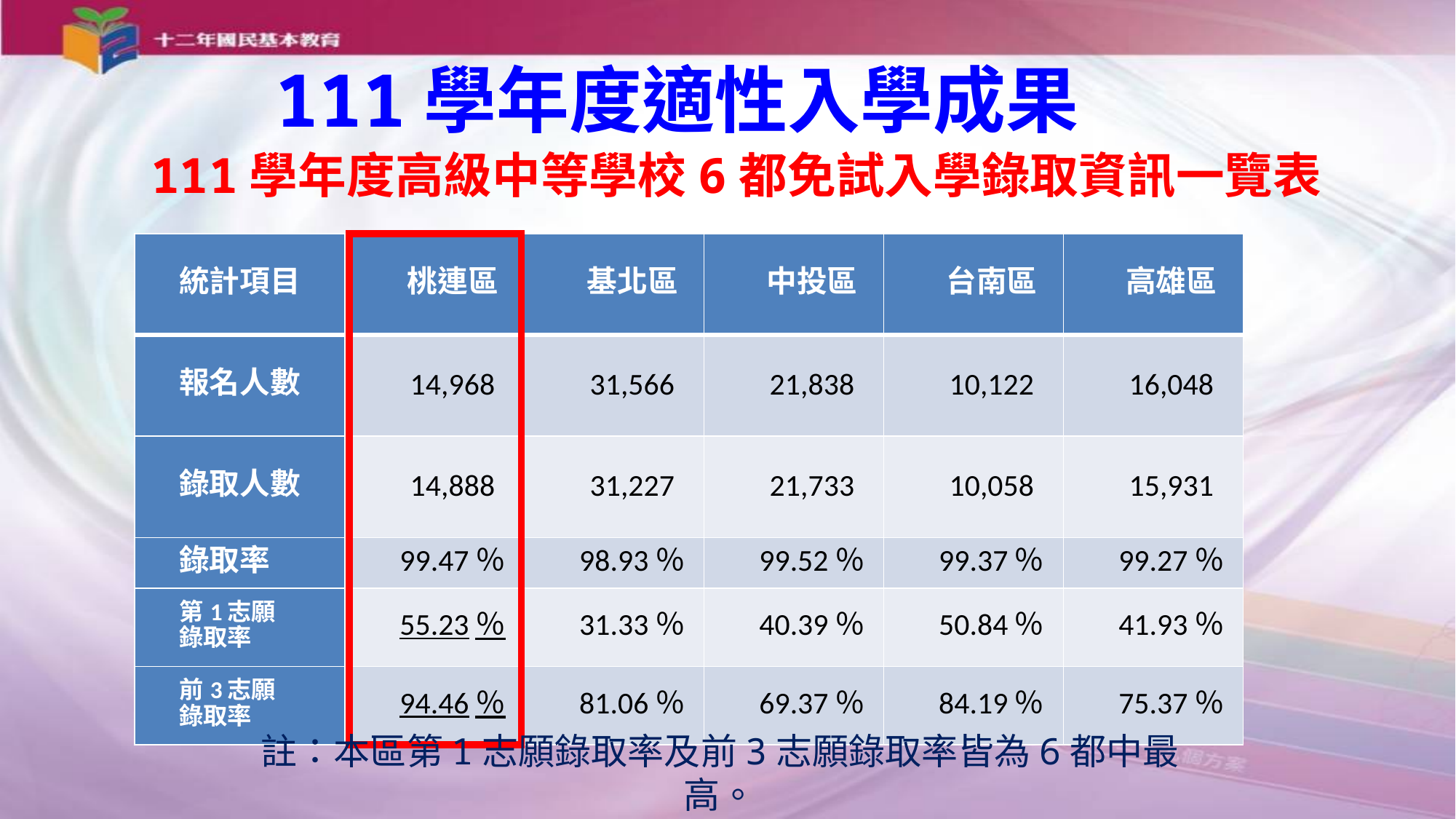

111學年度適性入學成果
111學年度高級中等學校6都免試入學錄取資訊一覽表
| 統計項目 | 桃連區 | 基北區 | 中投區 | 台南區 | 高雄區 |
| --- | --- | --- | --- | --- | --- |
| 報名人數 | 14,968 | 31,566 | 21,838 | 10,122 | 16,048 |
| 錄取人數 | 14,888 | 31,227 | 21,733 | 10,058 | 15,931 |
| 錄取率 | 99.47％ | 98.93％ | 99.52％ | 99.37％ | 99.27％ |
| 第1志願 錄取率 | 55.23％ | 31.33％ | 40.39％ | 50.84％ | 41.93％ |
| 前3志願 錄取率 | 94.46％ | 81.06％ | 69.37％ | 84.19％ | 75.37％ |

註：本區第1志願錄取率及前3志願錄取率皆為6都中最高。